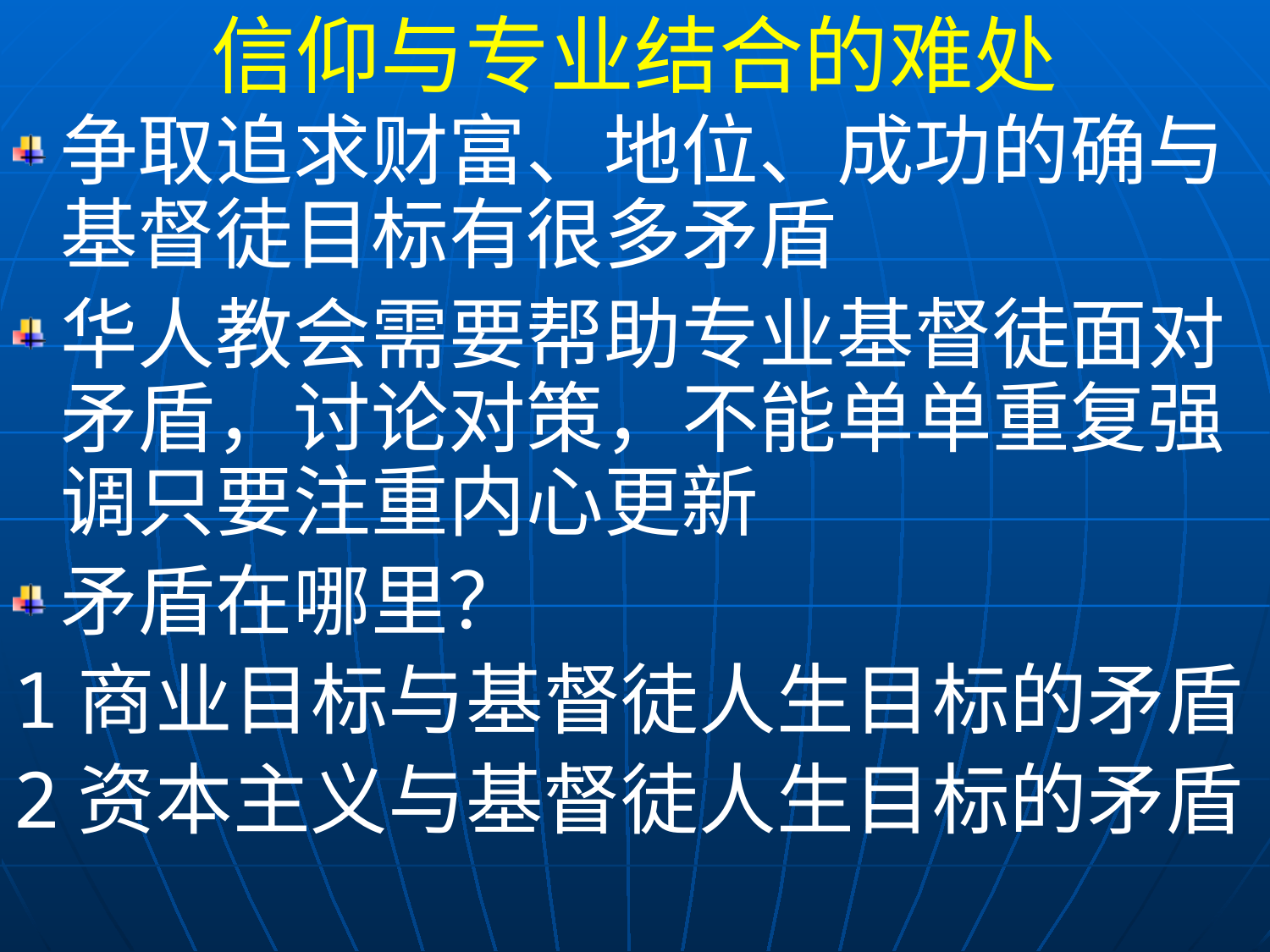

信仰与专业结合的难处
争取追求财富、地位、成功的确与基督徒目标有很多矛盾
华人教会需要帮助专业基督徒面对矛盾，讨论对策，不能单单重复强调只要注重内心更新
矛盾在哪里？
1商业目标与基督徒人生目标的矛盾
2资本主义与基督徒人生目标的矛盾